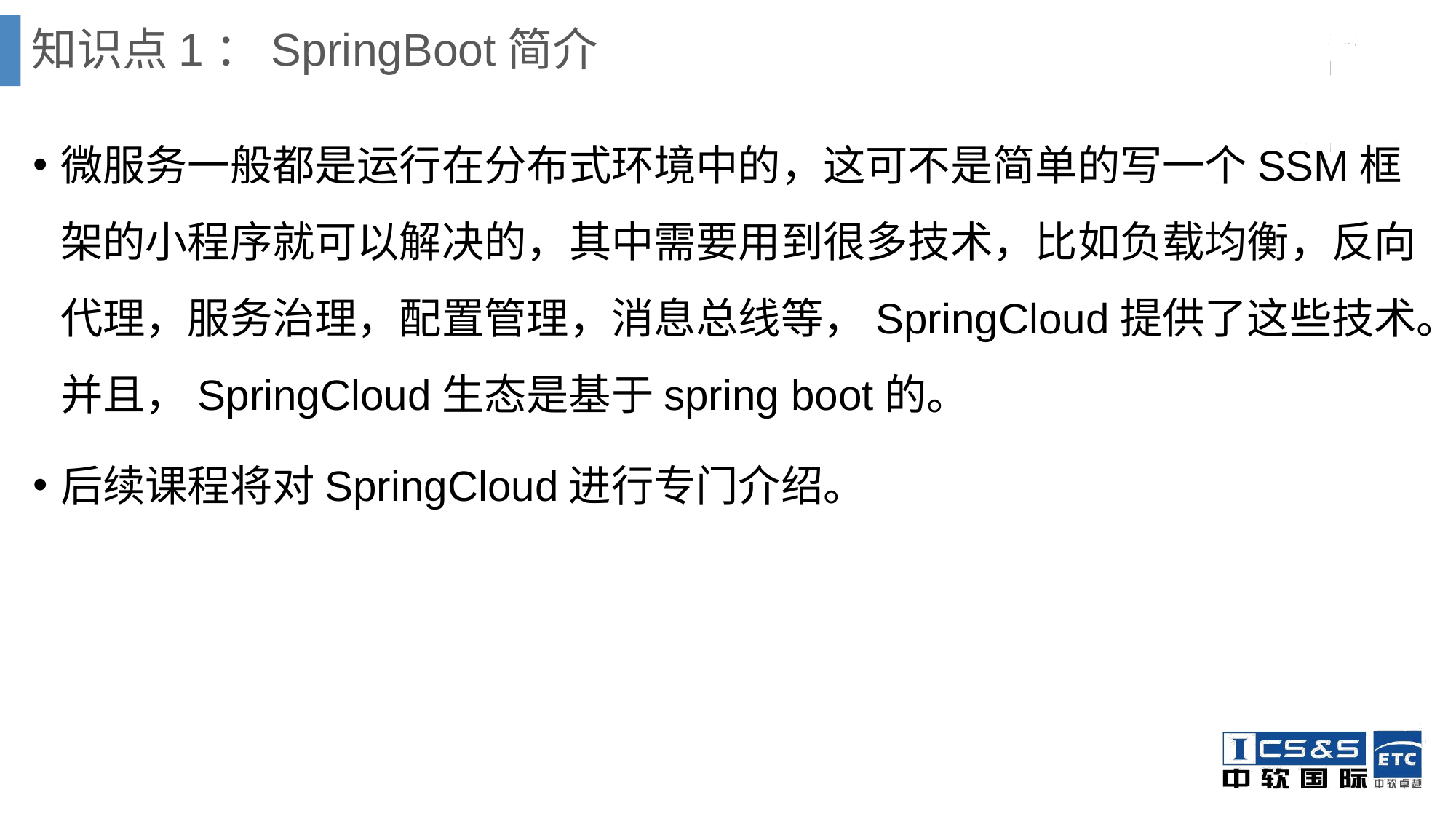

# 知识点1：SpringBoot简介
微服务一般都是运行在分布式环境中的，这可不是简单的写一个SSM框架的小程序就可以解决的，其中需要用到很多技术，比如负载均衡，反向代理，服务治理，配置管理，消息总线等，SpringCloud提供了这些技术。并且，SpringCloud生态是基于spring boot的。
后续课程将对SpringCloud进行专门介绍。